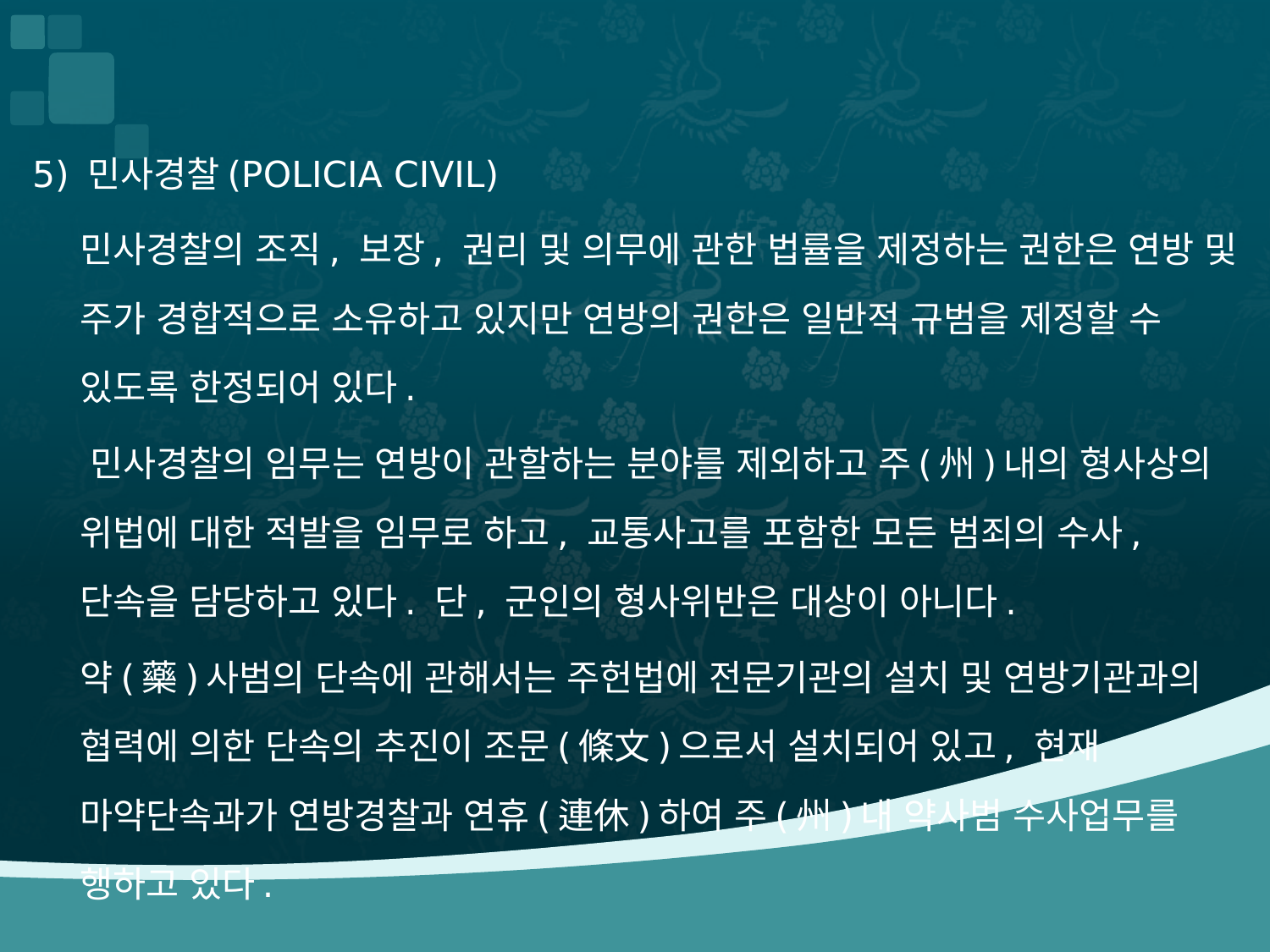

#
5) 민사경찰(POLICIA CIVIL)
    민사경찰의 조직, 보장, 권리 및 의무에 관한 법률을 제정하는 권한은 연방 및 주가 경합적으로 소유하고 있지만 연방의 권한은 일반적 규범을 제정할 수 있도록 한정되어 있다.
     민사경찰의 임무는 연방이 관할하는 분야를 제외하고 주(州)내의 형사상의 위법에 대한 적발을 임무로 하고, 교통사고를 포함한 모든 범죄의 수사, 단속을 담당하고 있다. 단, 군인의 형사위반은 대상이 아니다.
    약(藥)사범의 단속에 관해서는 주헌법에 전문기관의 설치 및 연방기관과의 협력에 의한 단속의 추진이 조문(條文)으로서 설치되어 있고, 현재 마약단속과가 연방경찰과 연휴(連休)하여 주(州)내 약사범 수사업무를 행하고 있다.